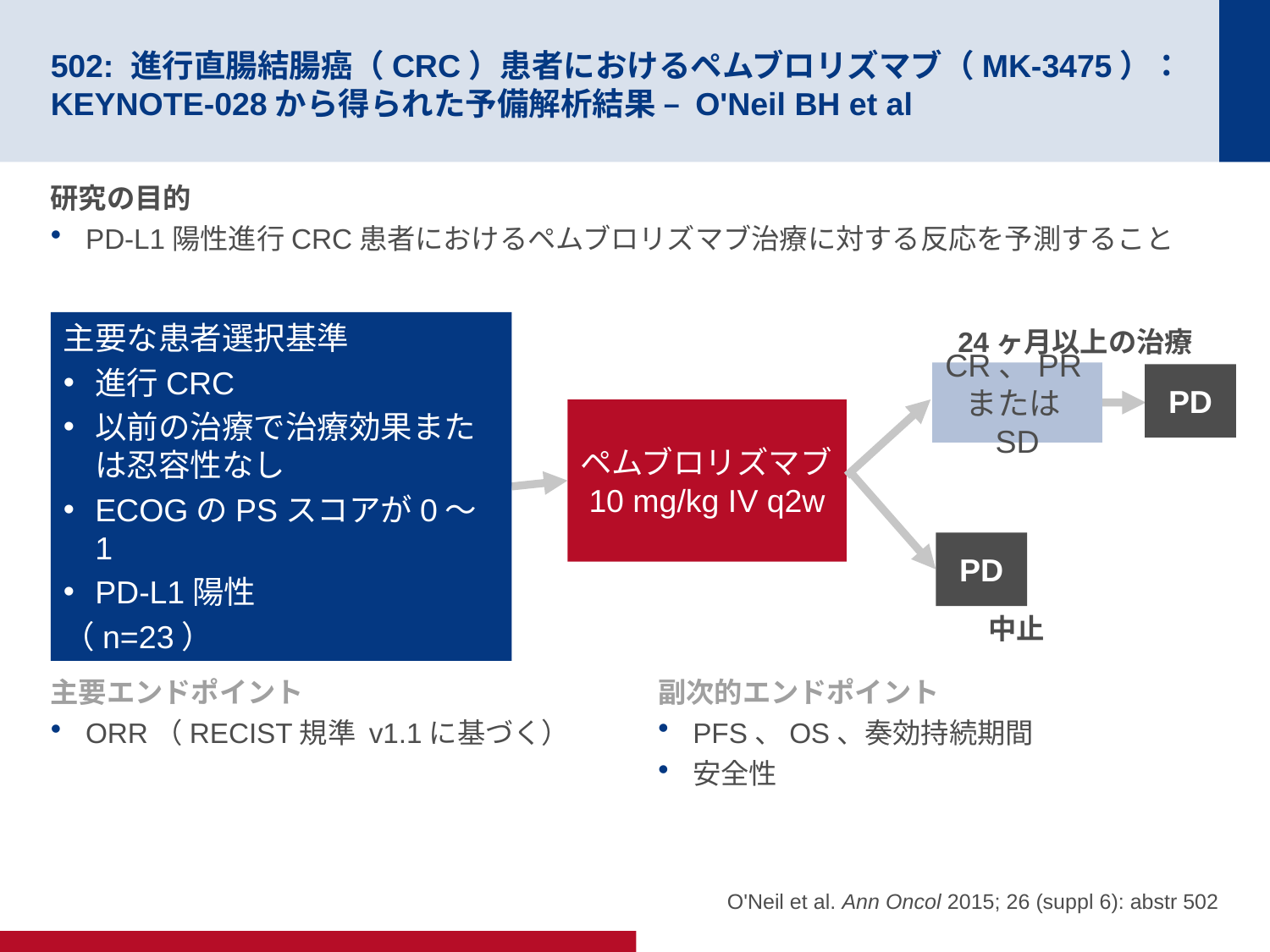

# 502: 進行直腸結腸癌（CRC）患者におけるペムブロリズマブ（MK-3475）： KEYNOTE-028から得られた予備解析結果 – O'Neil BH et al
研究の目的
PD-L1陽性進行CRC患者におけるペムブロリズマブ治療に対する反応を予測すること
主要な患者選択基準
進行CRC
以前の治療で治療効果または忍容性なし
ECOGのPSスコアが0～1
PD-L1陽性
（n=23）
24ヶ月以上の治療
CR、PRまたはSD
PD
ペムブロリズマブ10 mg/kg IV q2w
PD
中止
主要エンドポイント
ORR（RECIST規準 v1.1に基づく）

副次的エンドポイント
PFS、OS、奏効持続期間
安全性
O'Neil et al. Ann Oncol 2015; 26 (suppl 6): abstr 502